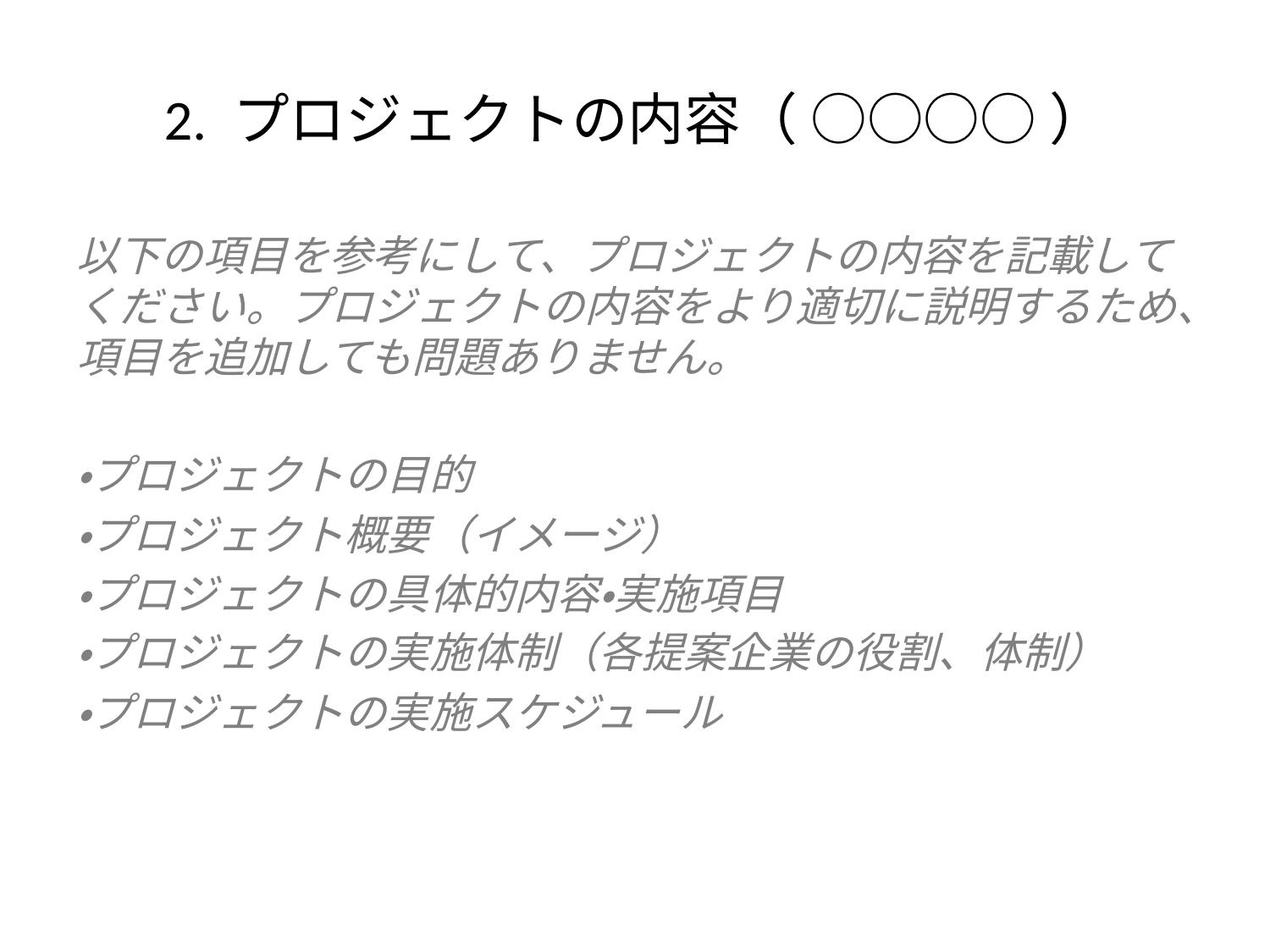

# 2. プロジェクトの内容（ ○○○○ ）
以下の項目を参考にして、プロジェクトの内容を記載してください。プロジェクトの内容をより適切に説明するため、項目を追加しても問題ありません。

・プロジェクトの目的
・プロジェクト概要（イメージ）
・プロジェクトの具体的内容・実施項目
・プロジェクトの実施体制（各提案企業の役割、体制）
・プロジェクトの実施スケジュール